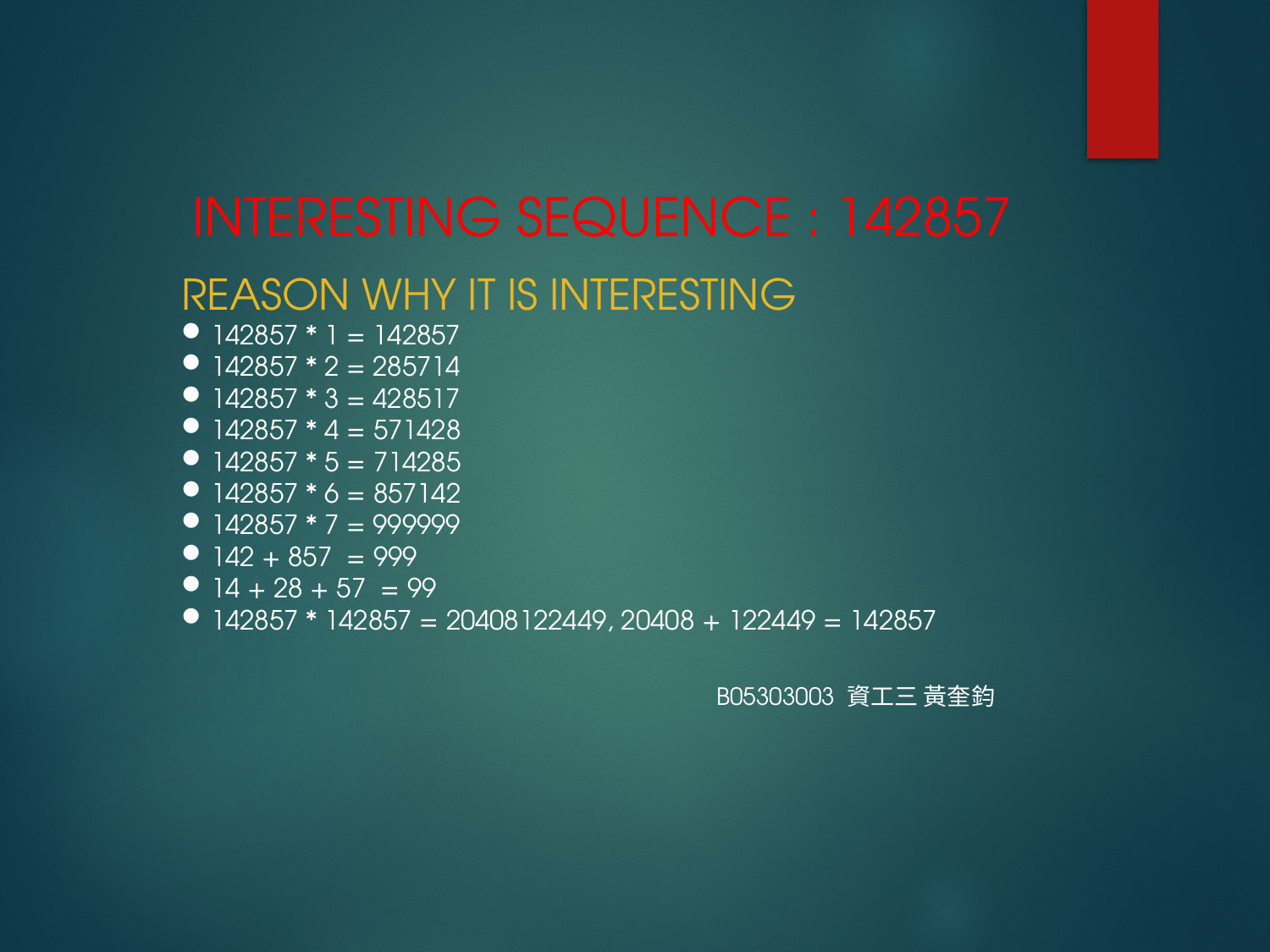

INTERESTING SEQUENCE : 142857
REASON WHY IT IS INTERESTING
142857 * 1 = 142857
142857 * 2 = 285714
142857 * 3 = 428517
142857 * 4 = 571428
142857 * 5 = 714285
142857 * 6 = 857142
142857 * 7 = 999999
142 + 857  = 999
14 + 28 + 57  = 99
142857 * 142857 = 20408122449, 20408 + 122449 = 142857
B05303003 資工三 黃奎鈞